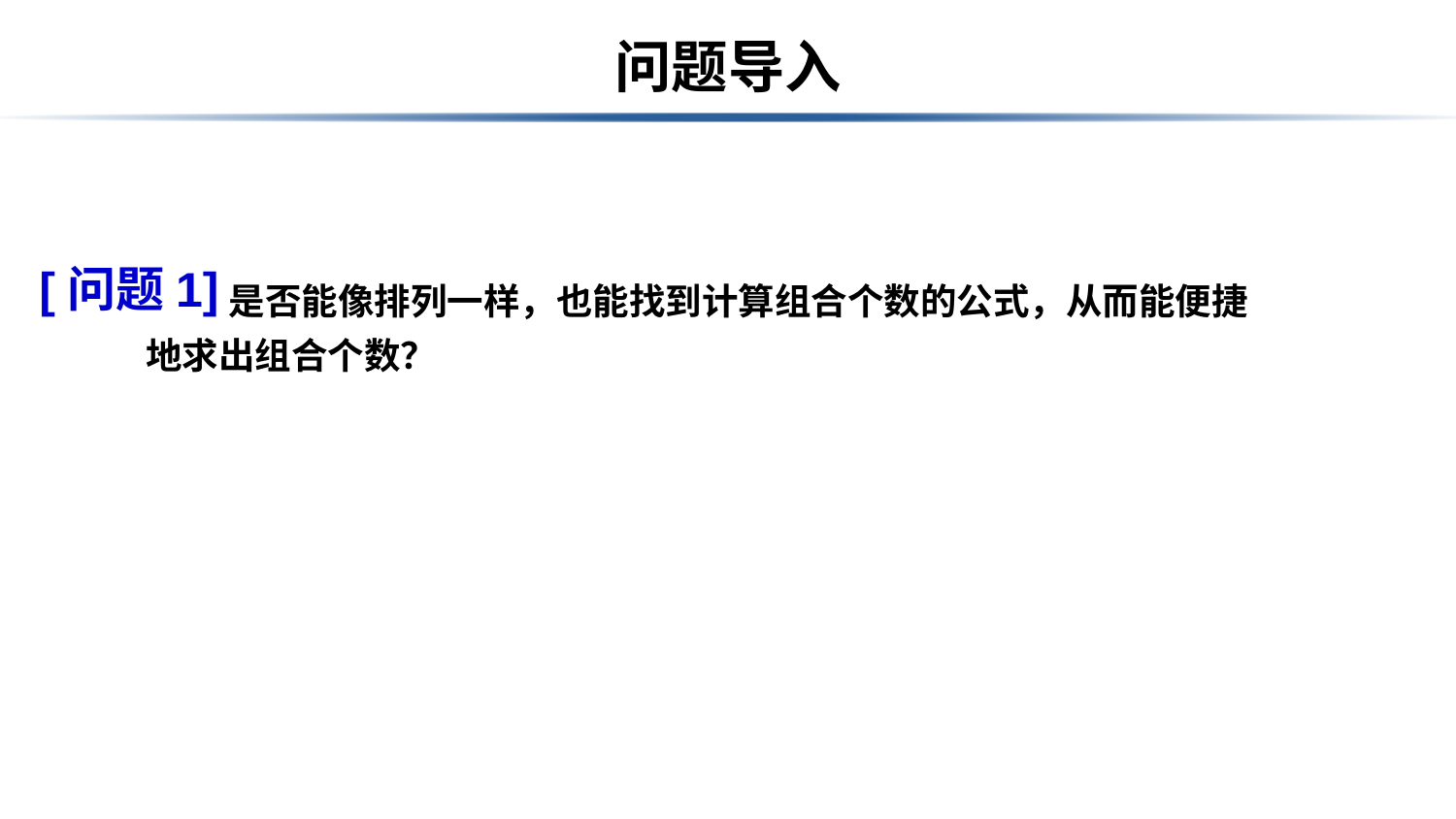

# 问题导入
[问题1]
         是否能像排列一样，也能找到计算组合个数的公式，从而能便捷地求出组合个数？